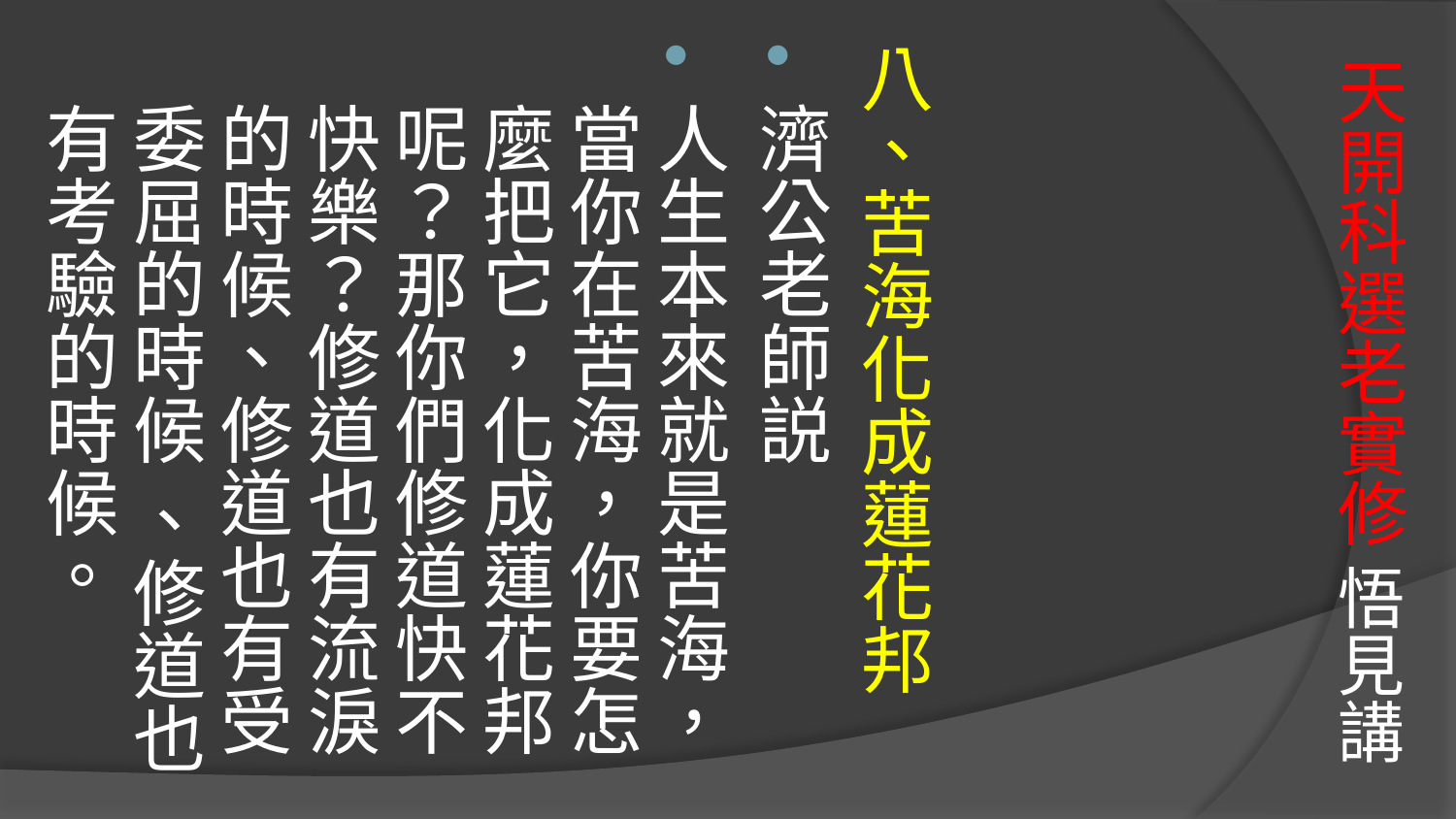

八、苦海化成蓮花邦
濟公老師説
人生本來就是苦海，當你在苦海，你要怎麼把它，化成蓮花邦呢？那你們修道快不快樂？修道也有流淚的時候、修道也有受委屈的時候 、修道也有考驗的時候。
# 天開科選老實修 悟見講